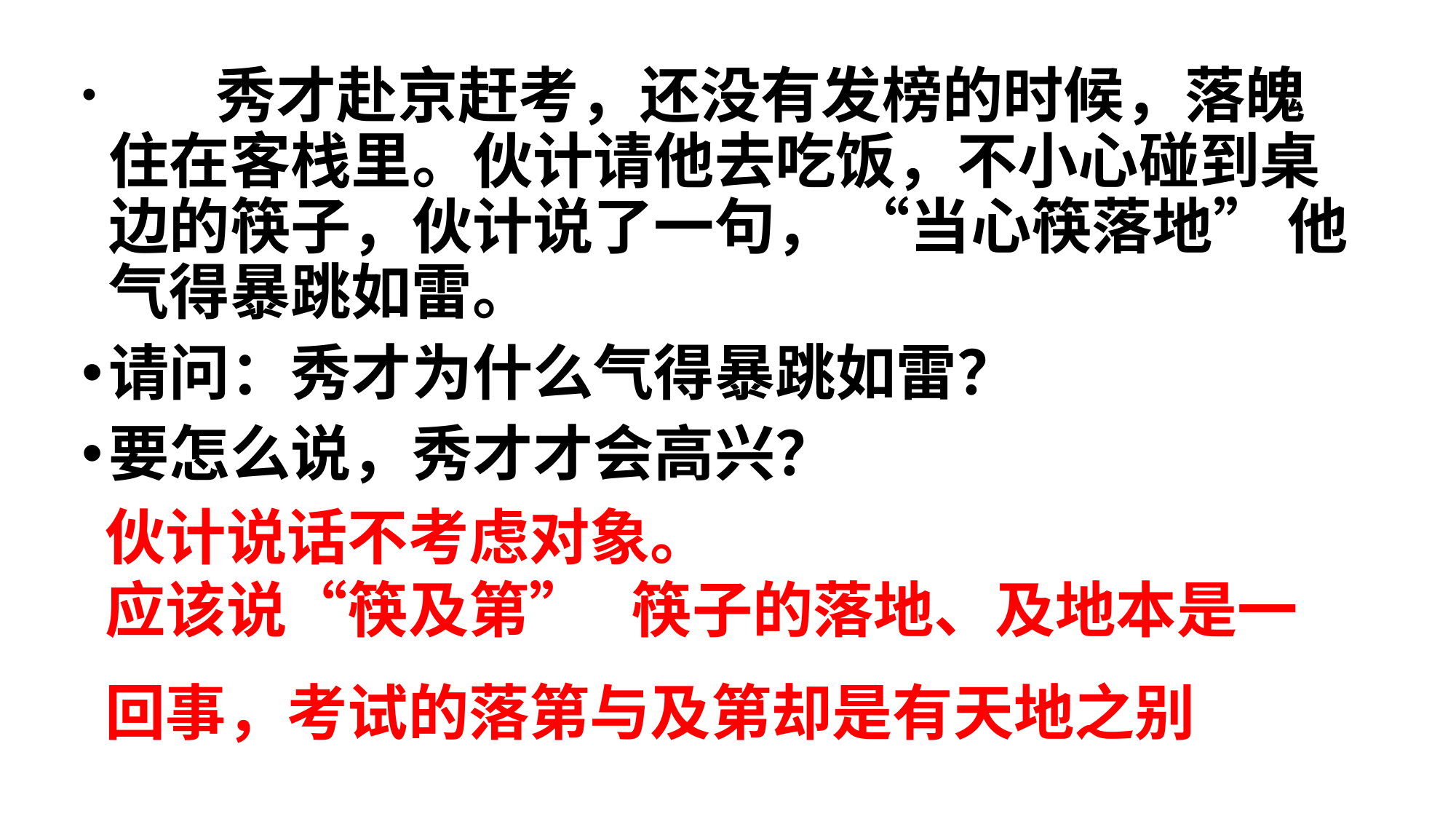

秀才赴京赶考，还没有发榜的时候，落魄住在客栈里。伙计请他去吃饭，不小心碰到桌边的筷子，伙计说了一句， “当心筷落地” 他气得暴跳如雷。
请问：秀才为什么气得暴跳如雷？
要怎么说，秀才才会高兴？
伙计说话不考虑对象。
应该说“筷及第”   筷子的落地、及地本是一回事，考试的落第与及第却是有天地之别